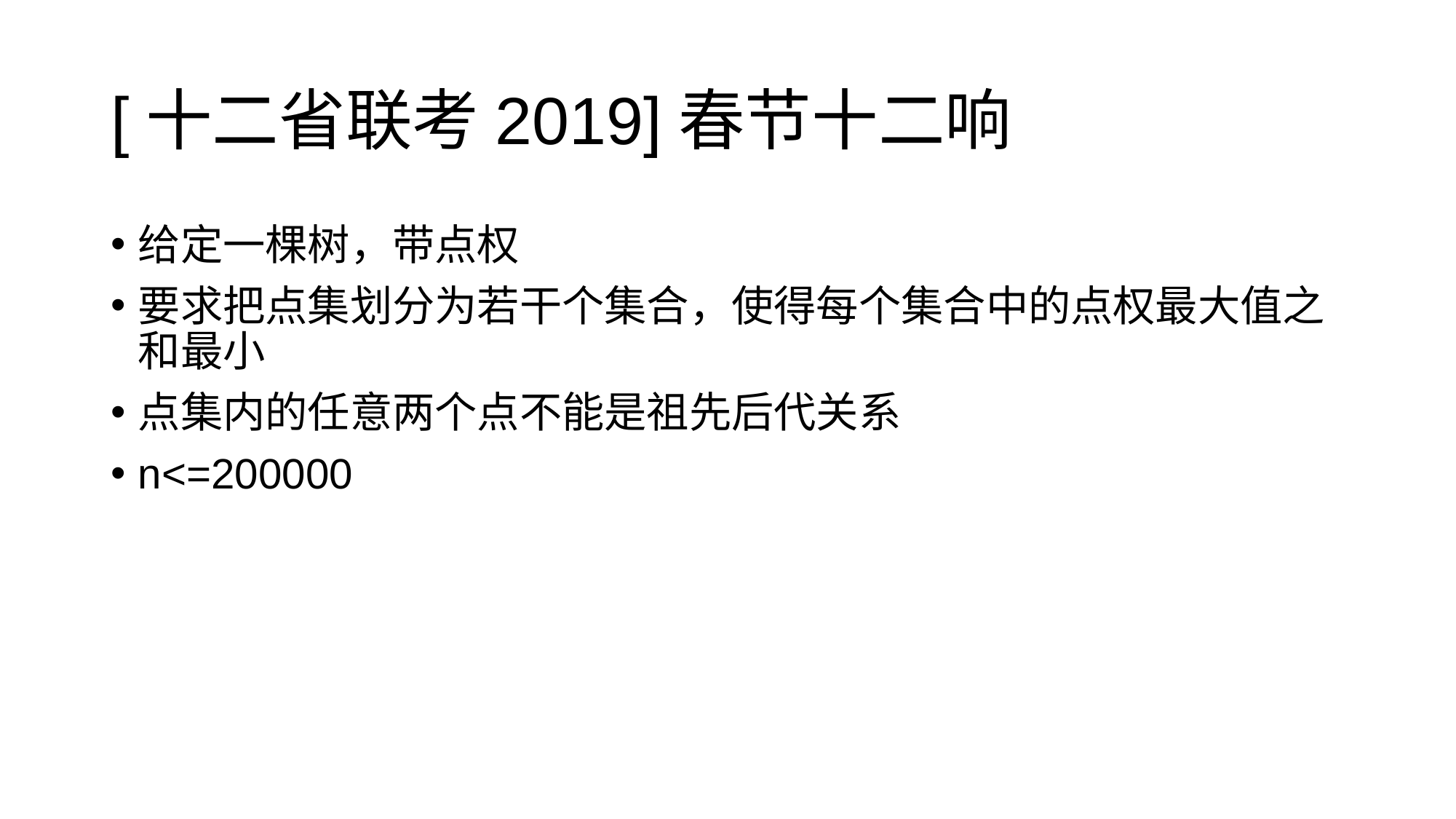

# [十二省联考2019]春节十二响
给定一棵树，带点权
要求把点集划分为若干个集合，使得每个集合中的点权最大值之和最小
点集内的任意两个点不能是祖先后代关系
n<=200000